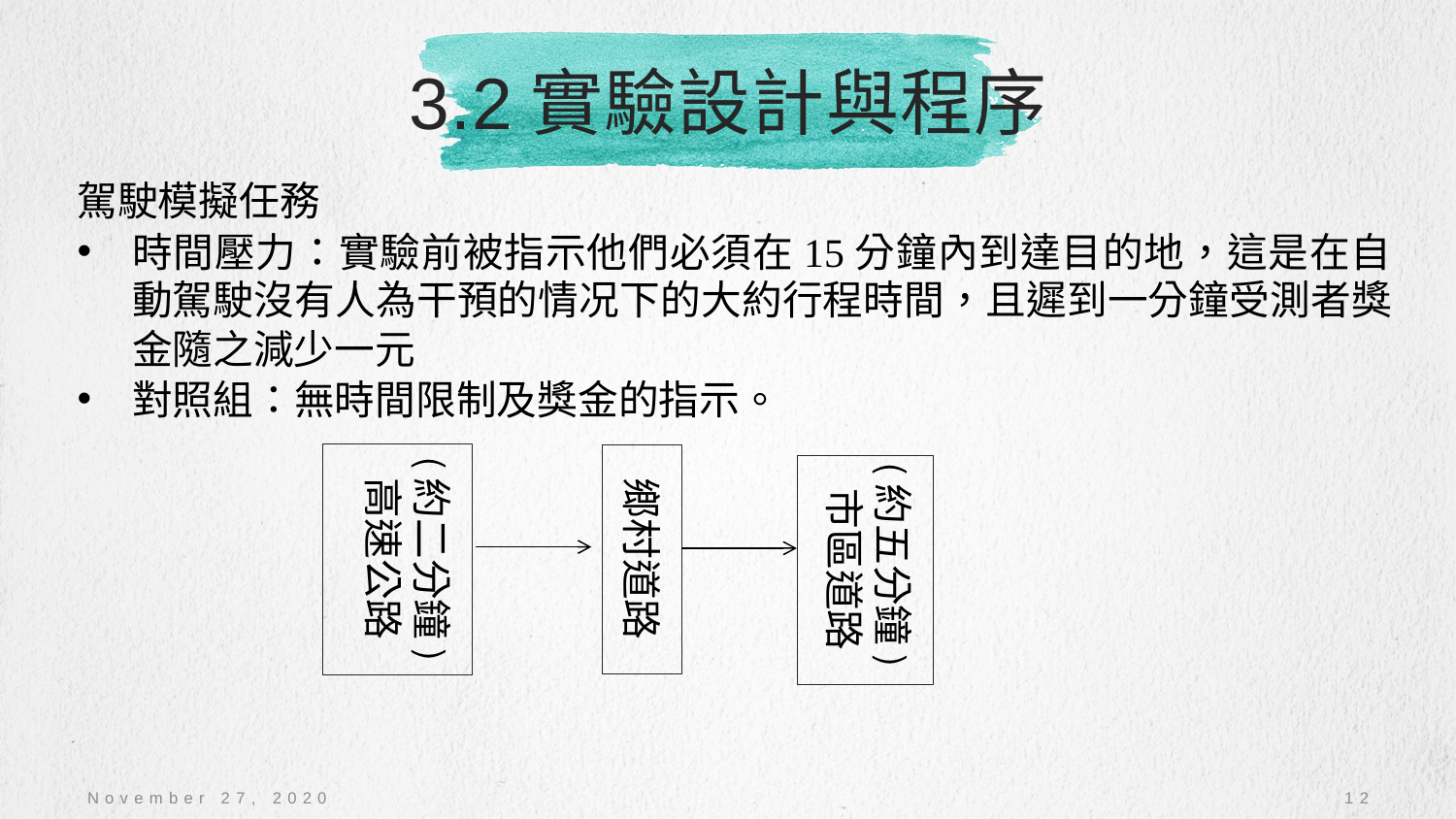

# 3.2實驗設計與程序
駕駛模擬任務
時間壓力：實驗前被指示他們必須在15分鐘內到達目的地，這是在自動駕駛沒有人為干預的情况下的大約行程時間，且遲到一分鐘受測者獎金隨之減少一元
對照組：無時間限制及獎金的指示。
(約二分鐘)
高速公路
鄉村道路
(約五分鐘)市區道路
November 27, 2020
12